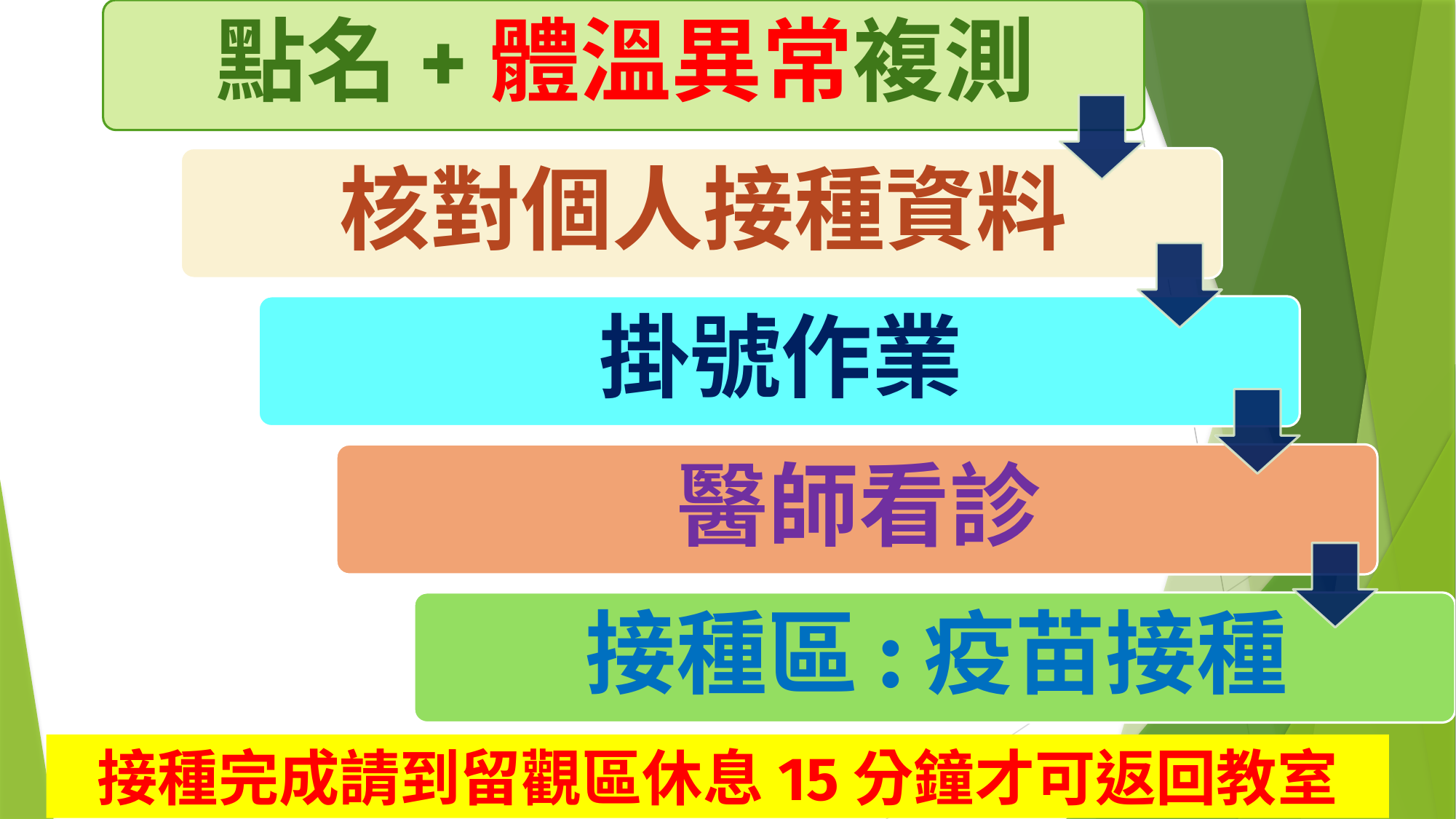

點名+體溫異常複測
核對個人接種資料
掛號作業
醫師看診
接種區:疫苗接種

接種完成請到留觀區休息15分鐘才可返回教室